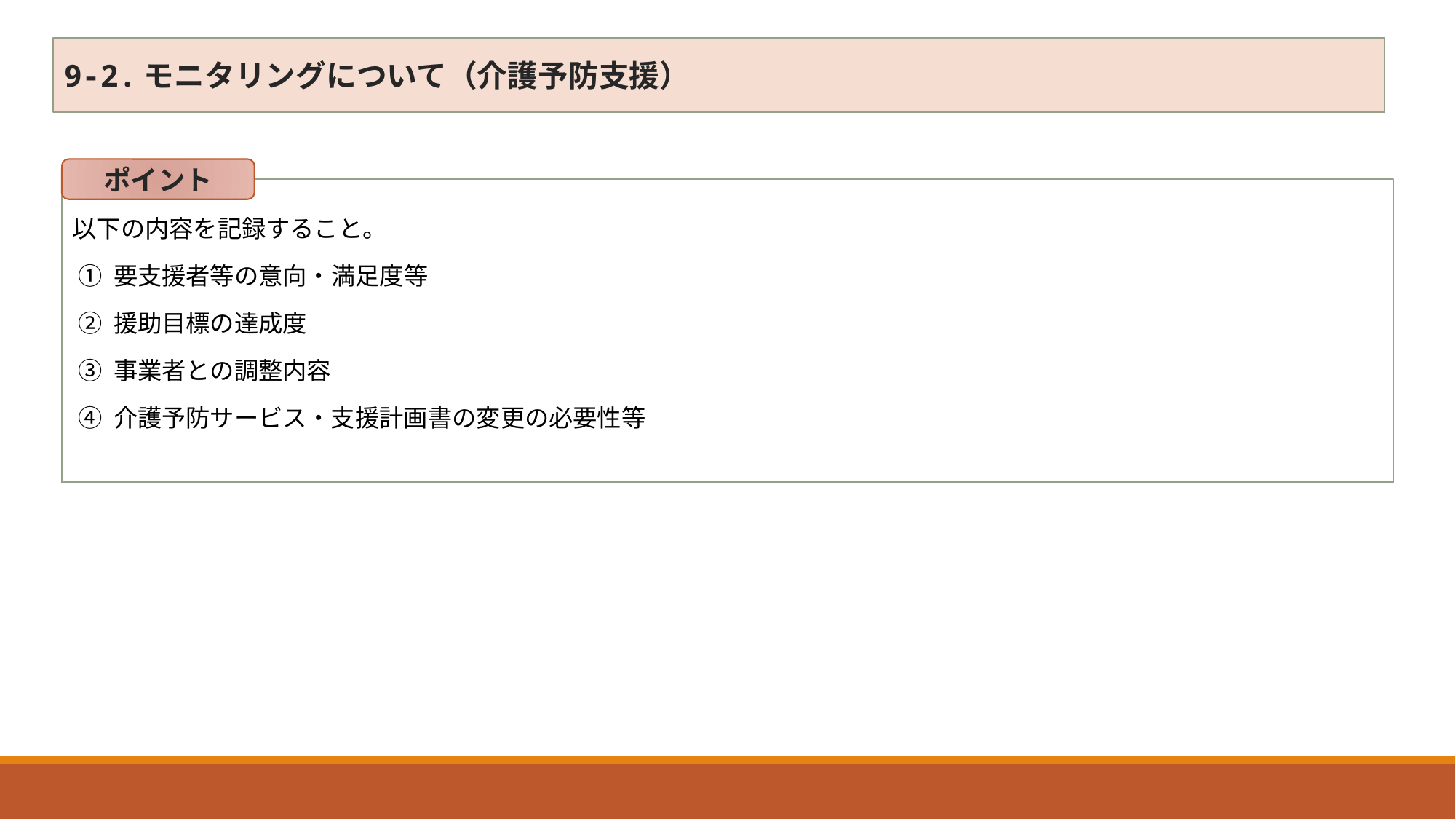

# １　主な指導事項㉜　（介護予防支援－モニタリング）②
9-2.モニタリングについて（介護予防支援）
ポイント

以下の内容を記録すること。
 ① 要支援者等の意向・満足度等
 ② 援助目標の達成度
 ③ 事業者との調整内容
 ④ 介護予防サービス・支援計画書の変更の必要性等